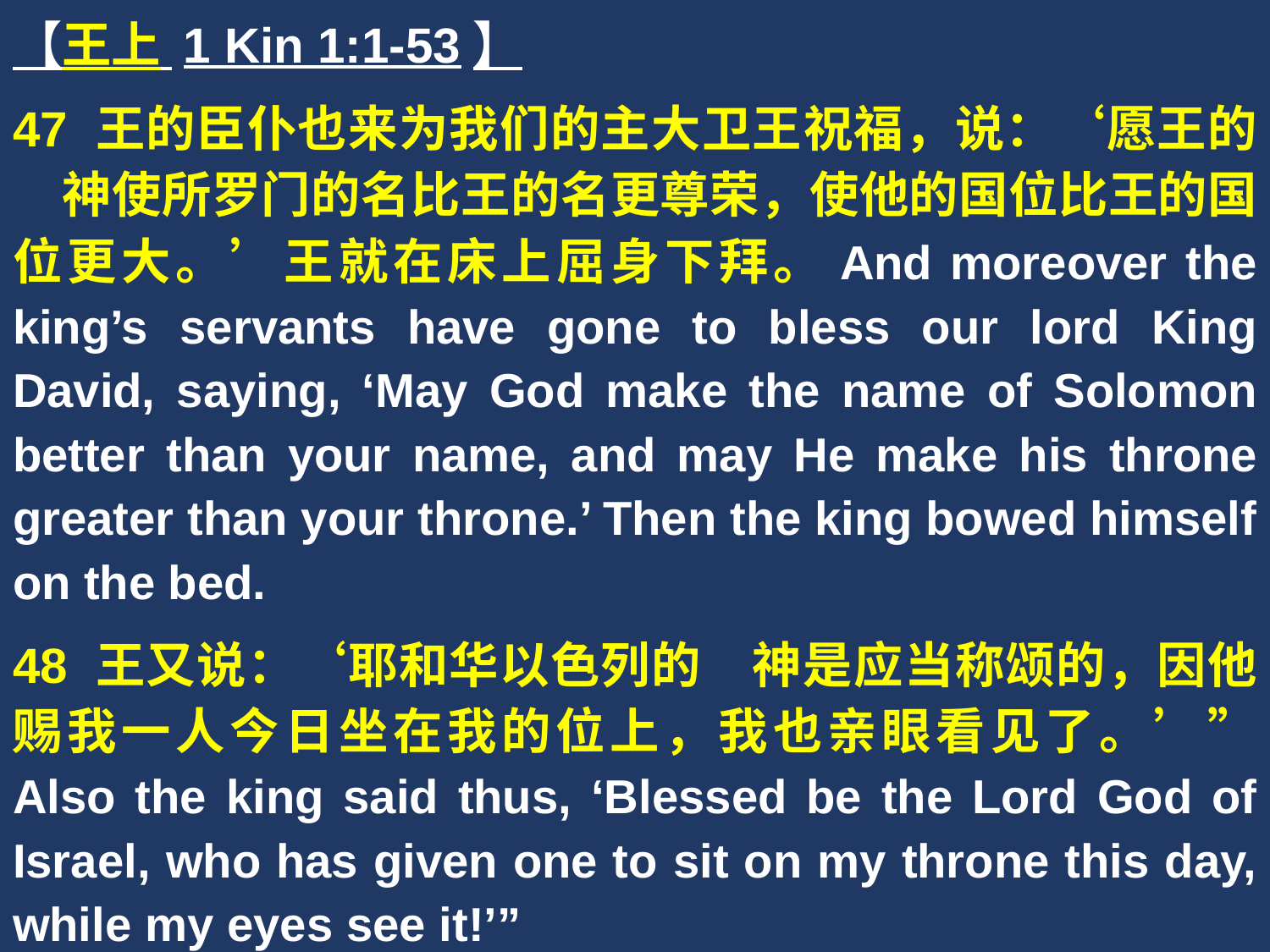

【王上 1 Kin 1:1-53】
47 王的臣仆也来为我们的主大卫王祝福，说：‘愿王的　神使所罗门的名比王的名更尊荣，使他的国位比王的国位更大。’王就在床上屈身下拜。And moreover the king’s servants have gone to bless our lord King David, saying, ‘May God make the name of Solomon better than your name, and may He make his throne greater than your throne.’ Then the king bowed himself on the bed.
48 王又说：‘耶和华以色列的　神是应当称颂的，因他赐我一人今日坐在我的位上，我也亲眼看见了。’” Also the king said thus, ‘Blessed be the Lord God of Israel, who has given one to sit on my throne this day, while my eyes see it!’”